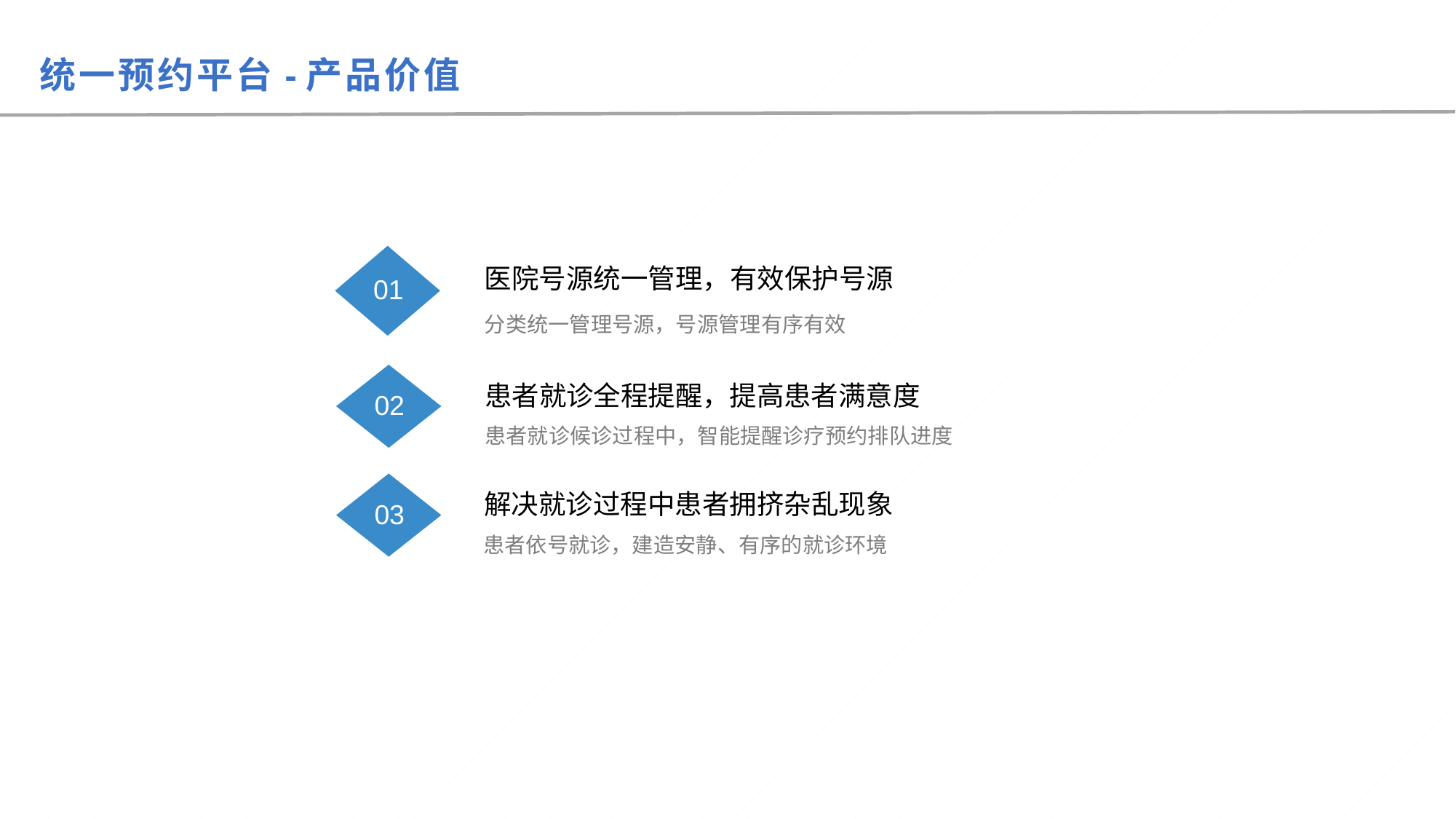

# 统一预约平台-产品价值

医院号源统一管理，有效保护号源
分类统一管理号源，号源管理有序有效
01
患者就诊全程提醒，提高患者满意度
患者就诊候诊过程中，智能提醒诊疗预约排队进度

02
解决就诊过程中患者拥挤杂乱现象
患者依号就诊，建造安静、有序的就诊环境

03